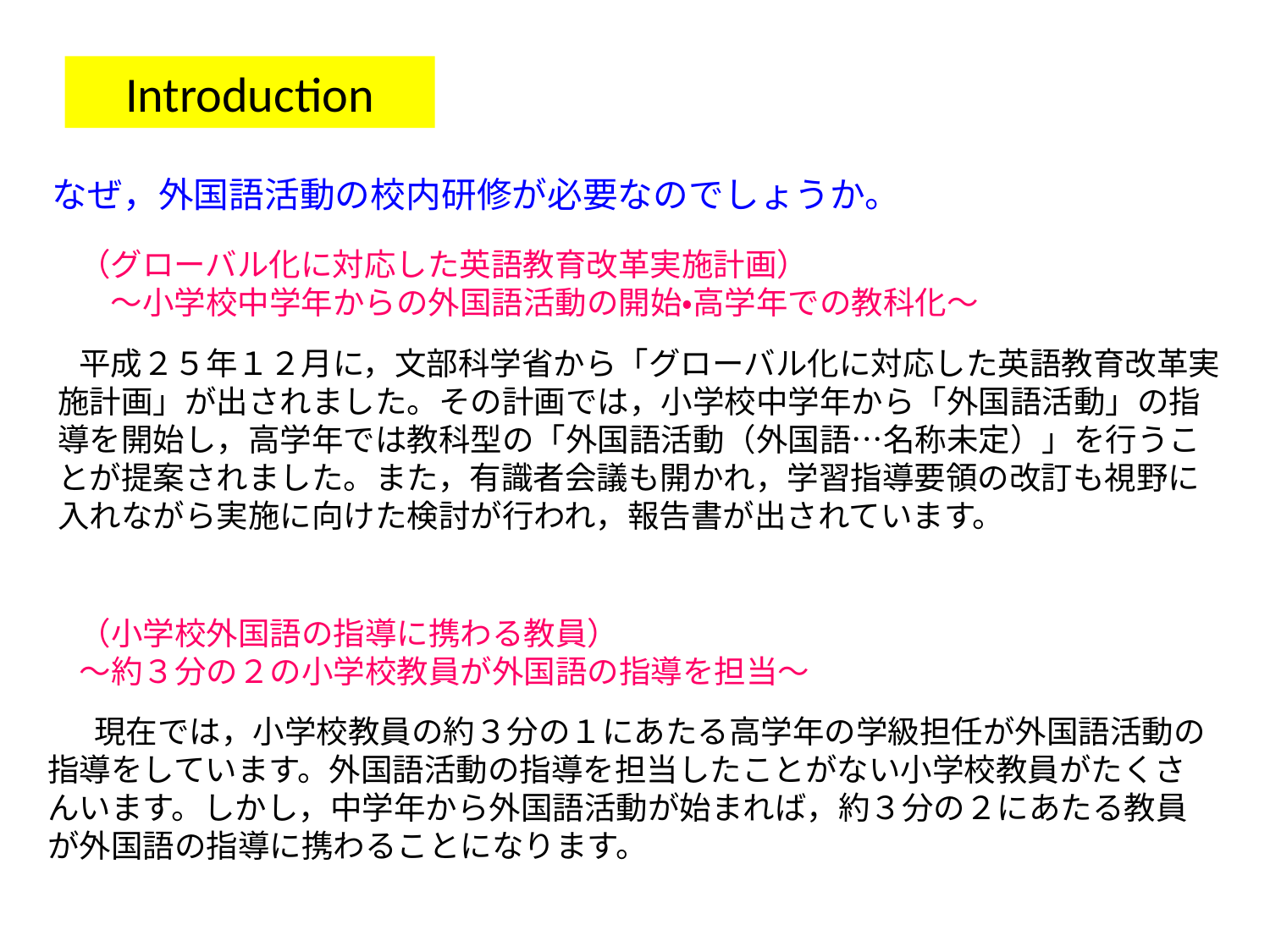

Introduction
 なぜ，外国語活動の校内研修が必要なのでしょうか。
（グローバル化に対応した英語教育改革実施計画）
　～小学校中学年からの外国語活動の開始・高学年での教科化～

平成２５年１２月に，文部科学省から「グローバル化に対応した英語教育改革実施計画」が出されました。その計画では，小学校中学年から「外国語活動」の指導を開始し，高学年では教科型の「外国語活動（外国語…名称未定）」を行うことが提案されました。また，有識者会議も開かれ，学習指導要領の改訂も視野に入れながら実施に向けた検討が行われ，報告書が出されています。
　（小学校外国語の指導に携わる教員）
　～約３分の２の小学校教員が外国語の指導を担当～

　　現在では，小学校教員の約３分の１にあたる高学年の学級担任が外国語活動の指導をしています。外国語活動の指導を担当したことがない小学校教員がたくさんいます。しかし，中学年から外国語活動が始まれば，約３分の２にあたる教員が外国語の指導に携わることになります。